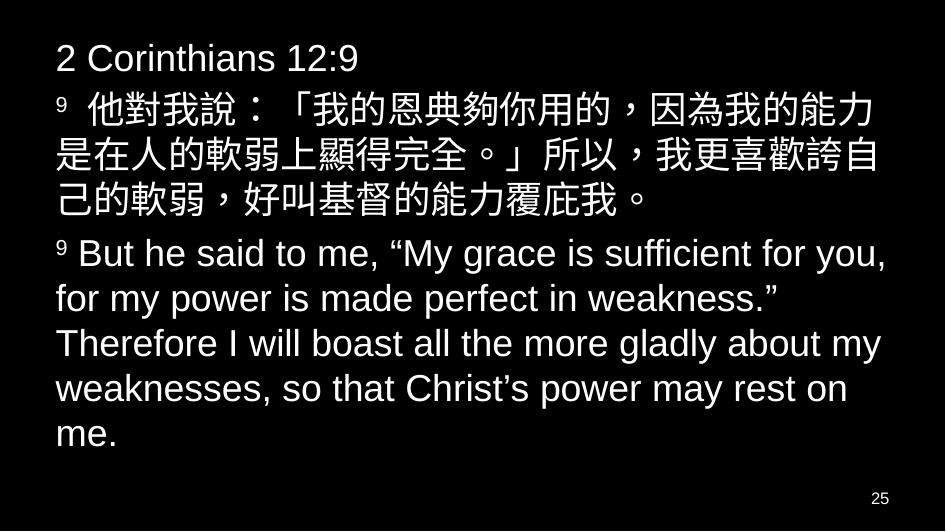

2 Corinthians 12:9
9 他對我說：「我的恩典夠你用的，因為我的能力是在人的軟弱上顯得完全。」所以，我更喜歡誇自己的軟弱，好叫基督的能力覆庇我。
9 But he said to me, “My grace is sufficient for you, for my power is made perfect in weakness.” Therefore I will boast all the more gladly about my weaknesses, so that Christ’s power may rest on me.

25